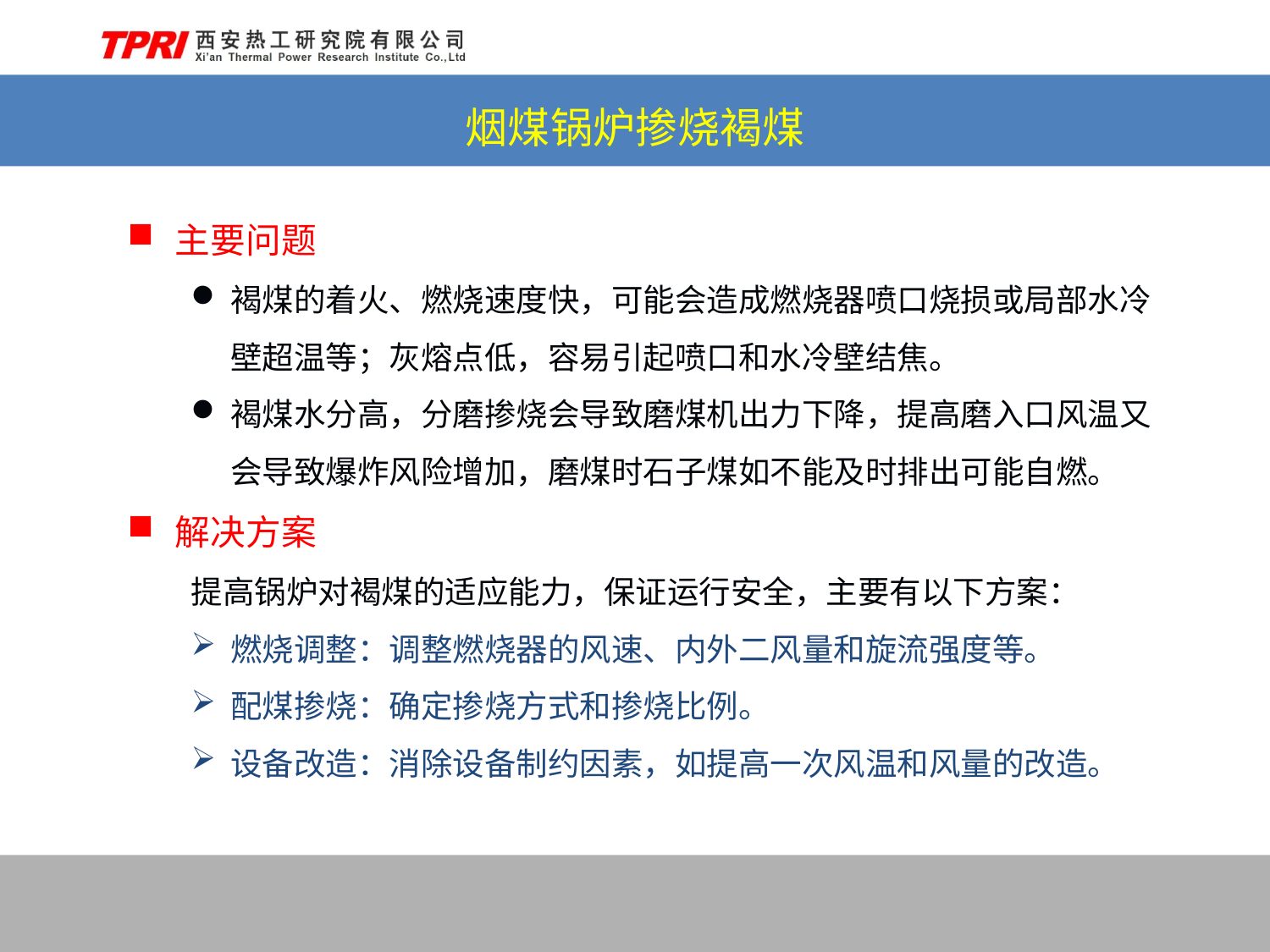

# 烟煤锅炉掺烧褐煤
主要问题
褐煤的着火、燃烧速度快，可能会造成燃烧器喷口烧损或局部水冷 壁超温等；灰熔点低，容易引起喷口和水冷壁结焦。
褐煤水分高，分磨掺烧会导致磨煤机出力下降，提高磨入口风温又 会导致爆炸风险增加，磨煤时石子煤如不能及时排出可能自燃。
解决方案
提高锅炉对褐煤的适应能力，保证运行安全，主要有以下方案：
燃烧调整：调整燃烧器的风速、内外二风量和旋流强度等。
配煤掺烧：确定掺烧方式和掺烧比例。
设备改造：消除设备制约因素，如提高一次风温和风量的改造。